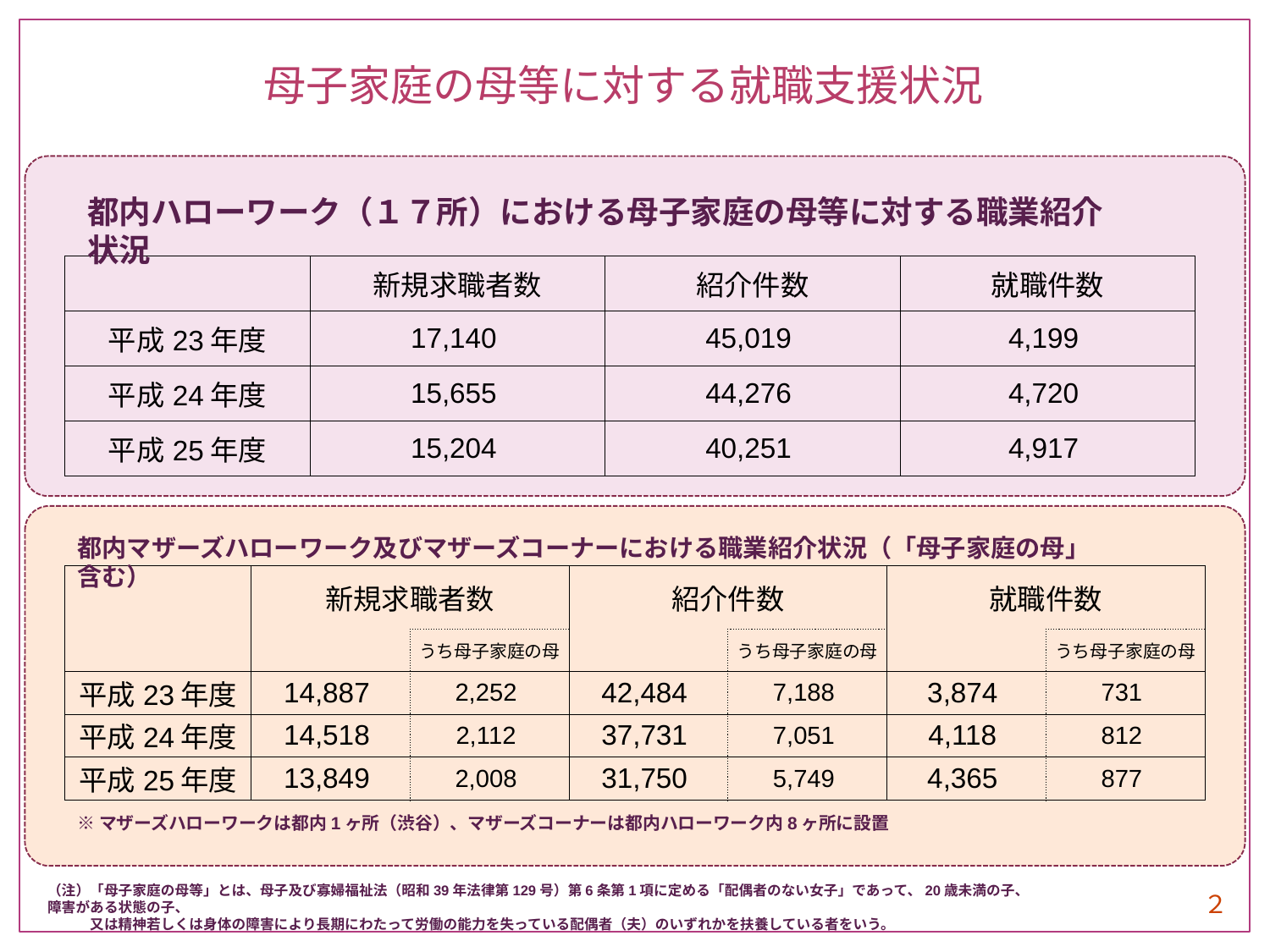

# 母子家庭の母等に対する就職支援状況

都内ハローワーク（１７所）における母子家庭の母等に対する職業紹介状況
|  | 新規求職者数 | 紹介件数 | 就職件数 |
| --- | --- | --- | --- |
| 平成23年度 | 17,140 | 45,019 | 4,199 |
| 平成24年度 | 15,655 | 44,276 | 4,720 |
| 平成25年度 | 15,204 | 40,251 | 4,917 |

都内マザーズハローワーク及びマザーズコーナーにおける職業紹介状況（「母子家庭の母」含む）
|  | 新規求職者数 |  | 紹介件数 |  | 就職件数 |  |
| --- | --- | --- | --- | --- | --- | --- |
|  |  | うち母子家庭の母 |  | うち母子家庭の母 |  | うち母子家庭の母 |
| 平成23年度 | 14,887 | 2,252 | 42,484 | 7,188 | 3,874 | 731 |
| 平成24年度 | 14,518 | 2,112 | 37,731 | 7,051 | 4,118 | 812 |
| 平成25年度 | 13,849 | 2,008 | 31,750 | 5,749 | 4,365 | 877 |
※マザーズハローワークは都内1ヶ所（渋谷）、マザーズコーナーは都内ハローワーク内8ヶ所に設置
（注）「母子家庭の母等」とは、母子及び寡婦福祉法（昭和39年法律第129号）第6条第1項に定める「配偶者のない女子」であって、20歳未満の子、障害がある状態の子、
　　　又は精神若しくは身体の障害により長期にわたって労働の能力を失っている配偶者（夫）のいずれかを扶養している者をいう。
２